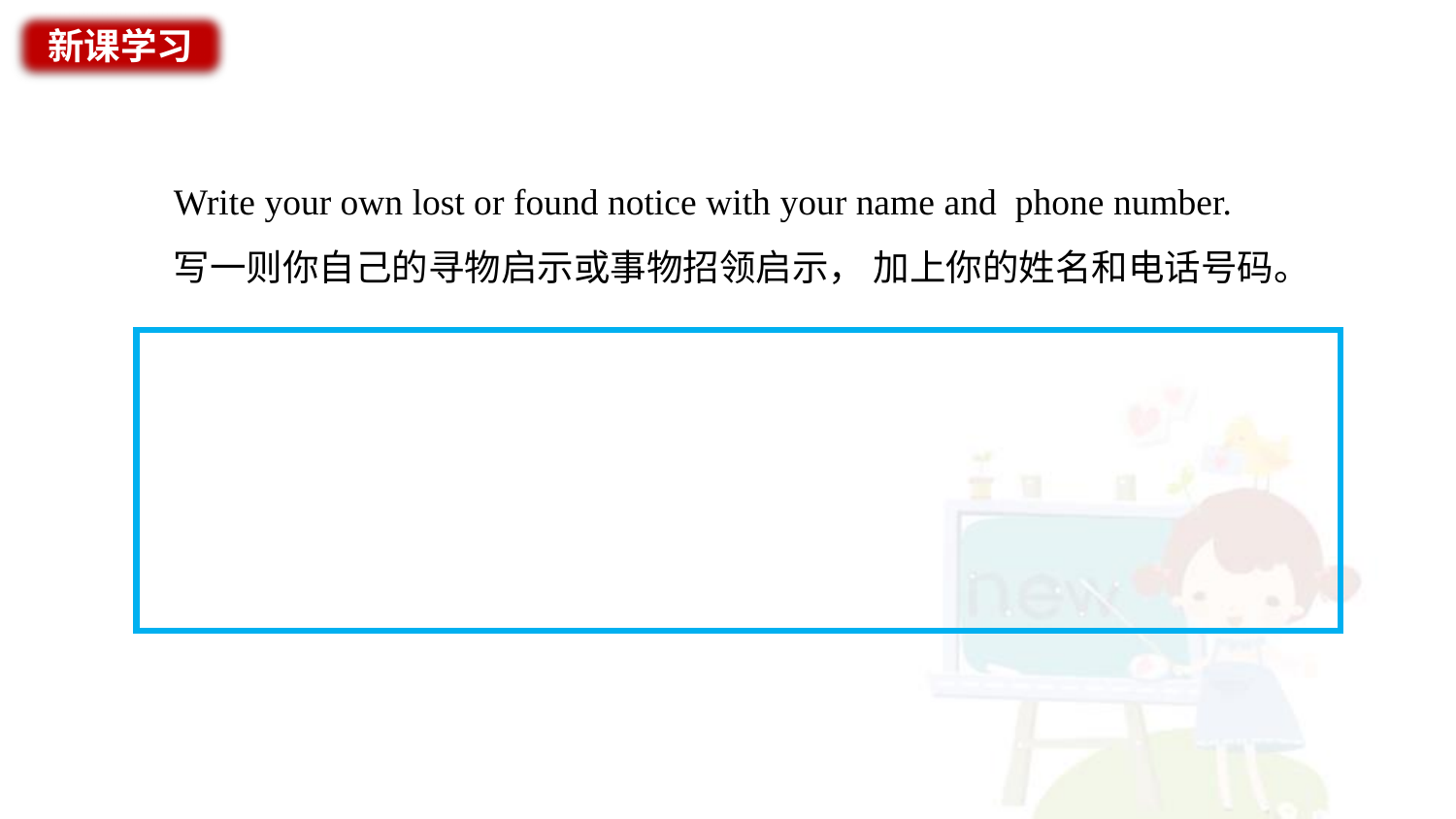

新课学习
# Write your own lost or found notice with your name and  phone number. 写一则你自己的寻物启示或事物招领启示， 加上你的姓名和电话号码。